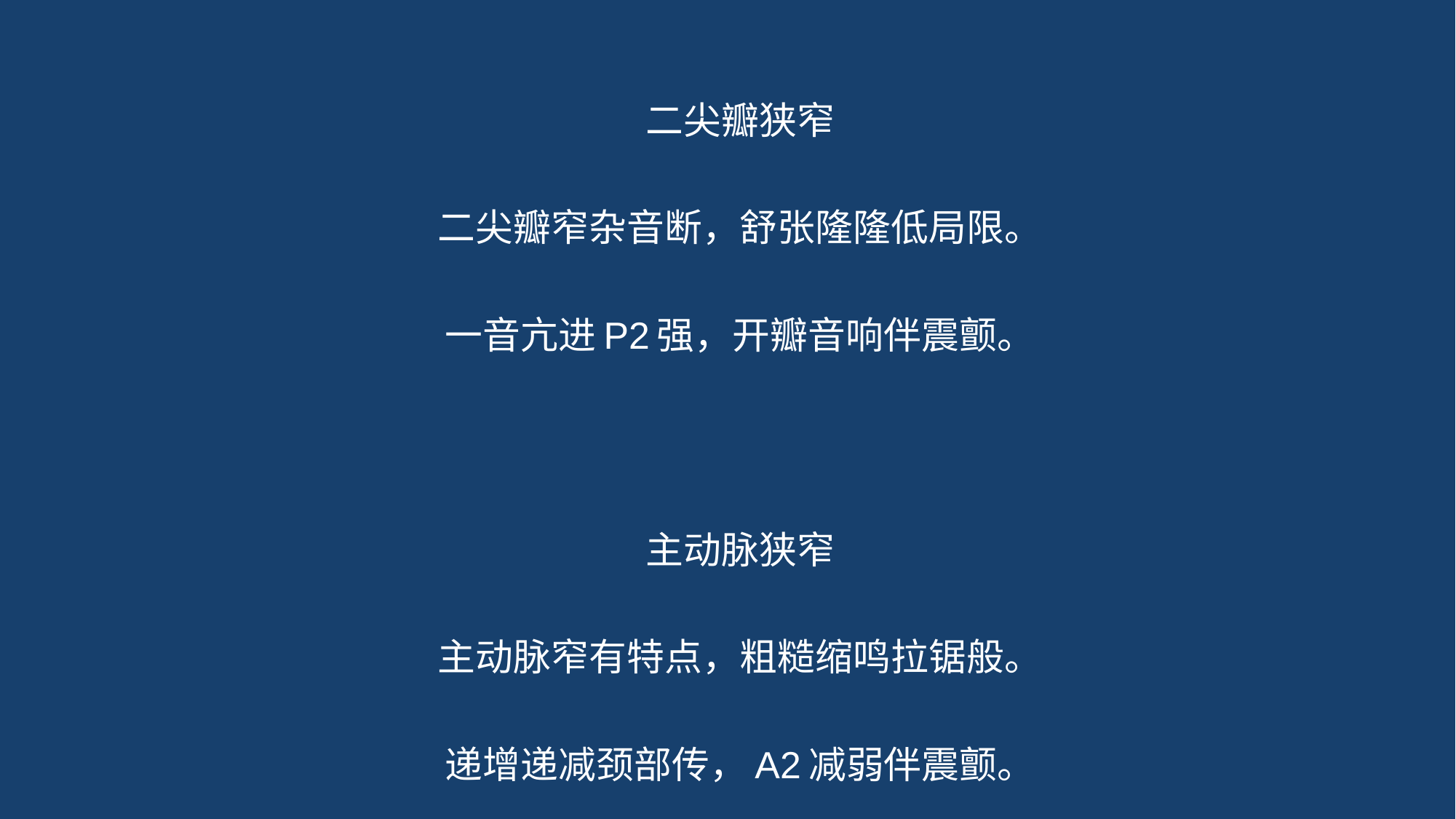

二尖瓣狭窄
二尖瓣窄杂音断，舒张隆隆低局限。
一音亢进P2强，开瓣音响伴震颤。

主动脉狭窄
主动脉窄有特点，粗糙缩鸣拉锯般。
递增递减颈部传，A2减弱伴震颤。